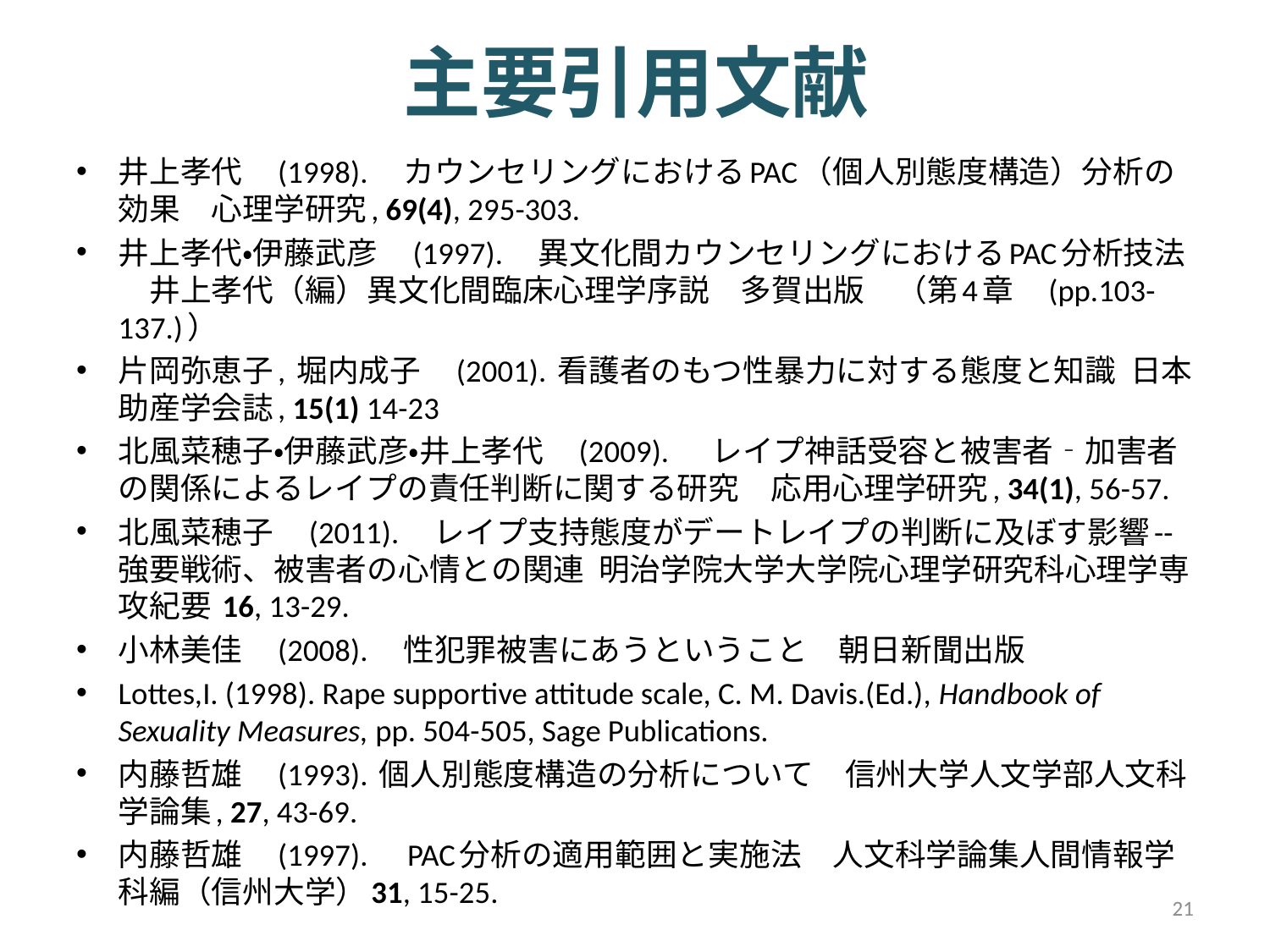

# 主要引用文献
井上孝代　(1998).　カウンセリングにおけるPAC（個人別態度構造）分析の効果　心理学研究, 69(4), 295-303.
井上孝代・伊藤武彦　(1997).　異文化間カウンセリングにおけるPAC分析技法　井上孝代（編）異文化間臨床心理学序説　多賀出版　（第4章　(pp.103-137.)）
片岡弥恵子, 堀内成子　(2001). 看護者のもつ性暴力に対する態度と知識  日本助産学会誌, 15(1) 14-23
北風菜穂子・伊藤武彦・井上孝代　(2009).　 レイプ神話受容と被害者‐加害者の関係によるレイプの責任判断に関する研究　応用心理学研究, 34(1), 56-57.
北風菜穂子　(2011).　レイプ支持態度がデートレイプの判断に及ぼす影響--強要戦術、被害者の心情との関連  明治学院大学大学院心理学研究科心理学専攻紀要 16, 13-29.
小林美佳　(2008).　性犯罪被害にあうということ　朝日新聞出版
Lottes,I. (1998). Rape supportive attitude scale, C. M. Davis.(Ed.), Handbook of Sexuality Measures, pp. 504-505, Sage Publications.
内藤哲雄　(1993). 個人別態度構造の分析について　信州大学人文学部人文科学論集, 27, 43-69.
内藤哲雄　(1997).　PAC分析の適用範囲と実施法　人文科学論集人間情報学科編（信州大学）31, 15-25.

21